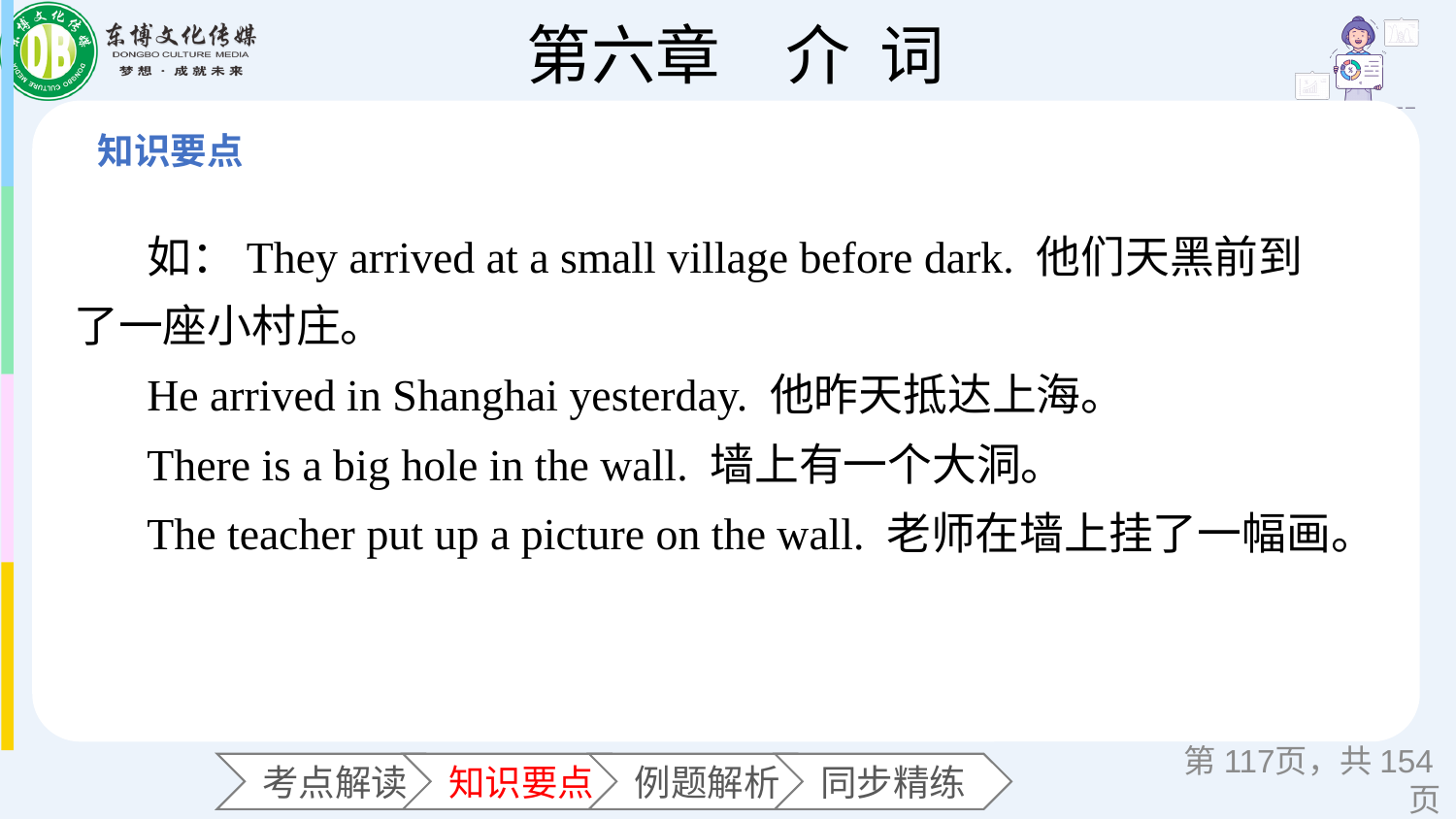

如：They arrived at a small village before dark. 他们天黑前到了一座小村庄。
He arrived in Shanghai yesterday. 他昨天抵达上海。
There is a big hole in the wall. 墙上有一个大洞。
The teacher put up a picture on the wall. 老师在墙上挂了一幅画。
第117页，共154页